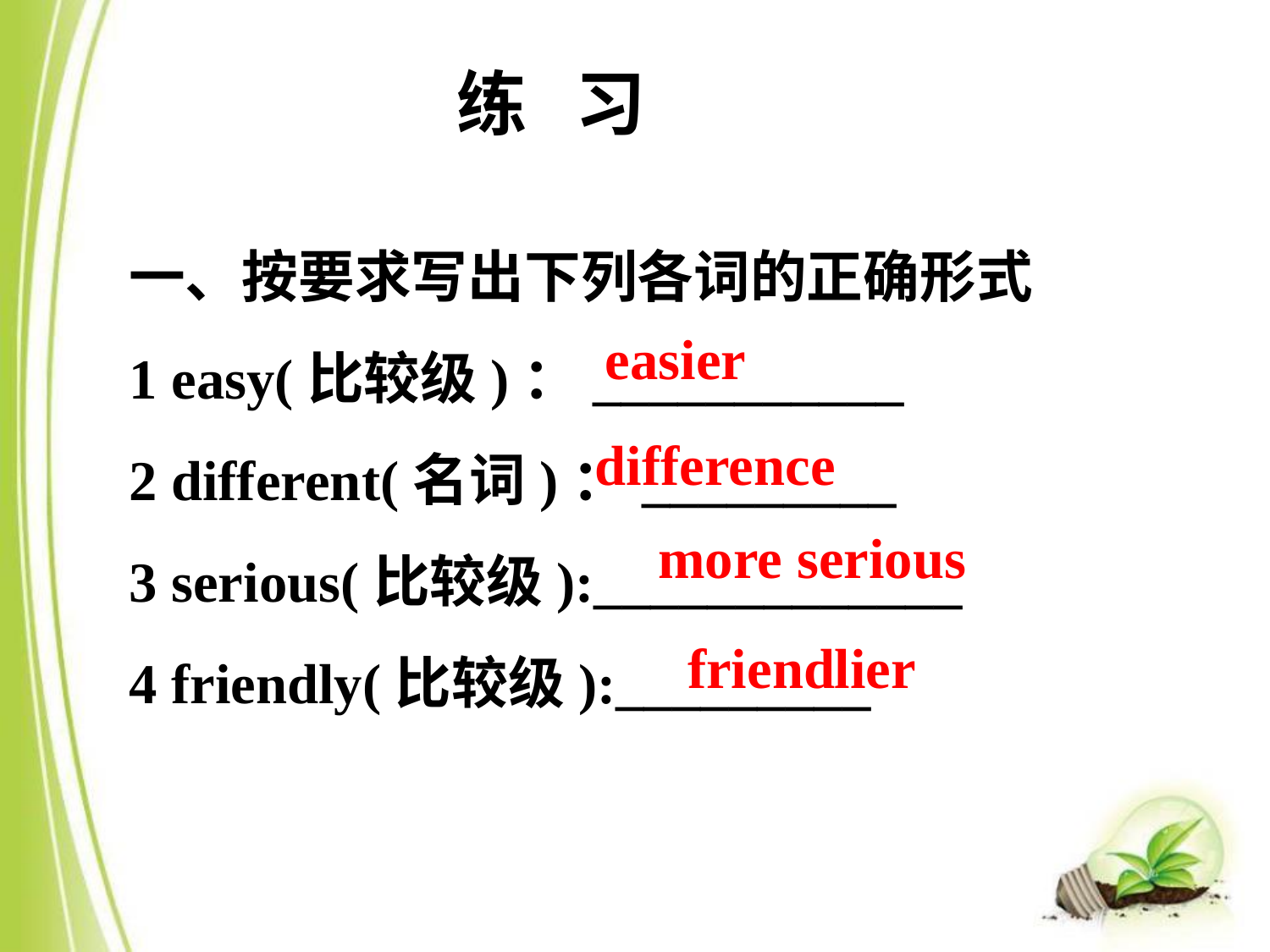

练   习
一、按要求写出下列各词的正确形式
1 easy(比较级)：___________
2 different(名词)：_________
3 serious(比较级):_____________
4 friendly(比较级):_________
easier
difference
more serious
friendlier